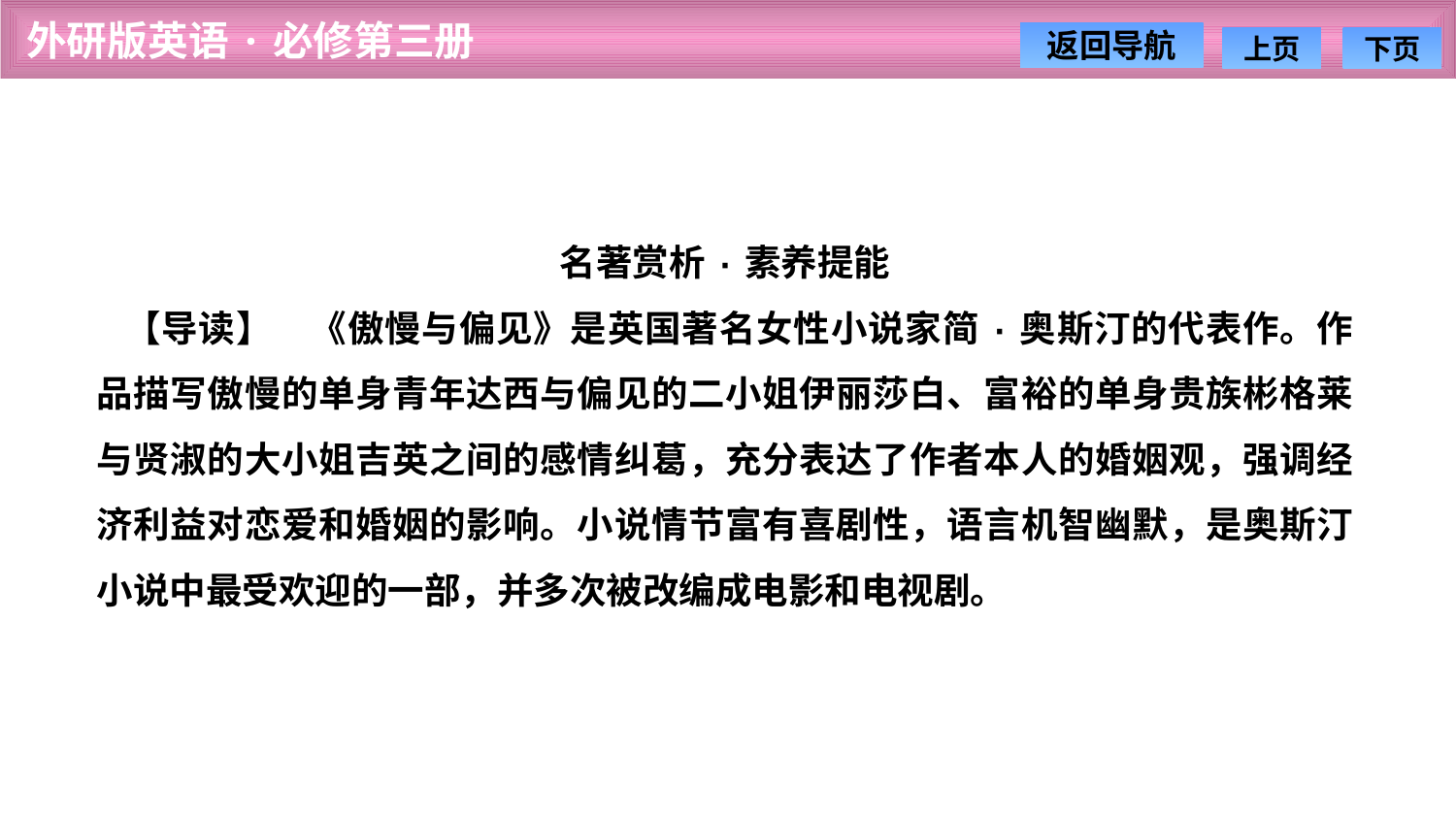

名著赏析·素养提能
  【导读】　《傲慢与偏见》是英国著名女性小说家简·奥斯汀的代表作。作品描写傲慢的单身青年达西与偏见的二小姐伊丽莎白、富裕的单身贵族彬格莱与贤淑的大小姐吉英之间的感情纠葛，充分表达了作者本人的婚姻观，强调经济利益对恋爱和婚姻的影响。小说情节富有喜剧性，语言机智幽默，是奥斯汀小说中最受欢迎的一部，并多次被改编成电影和电视剧。